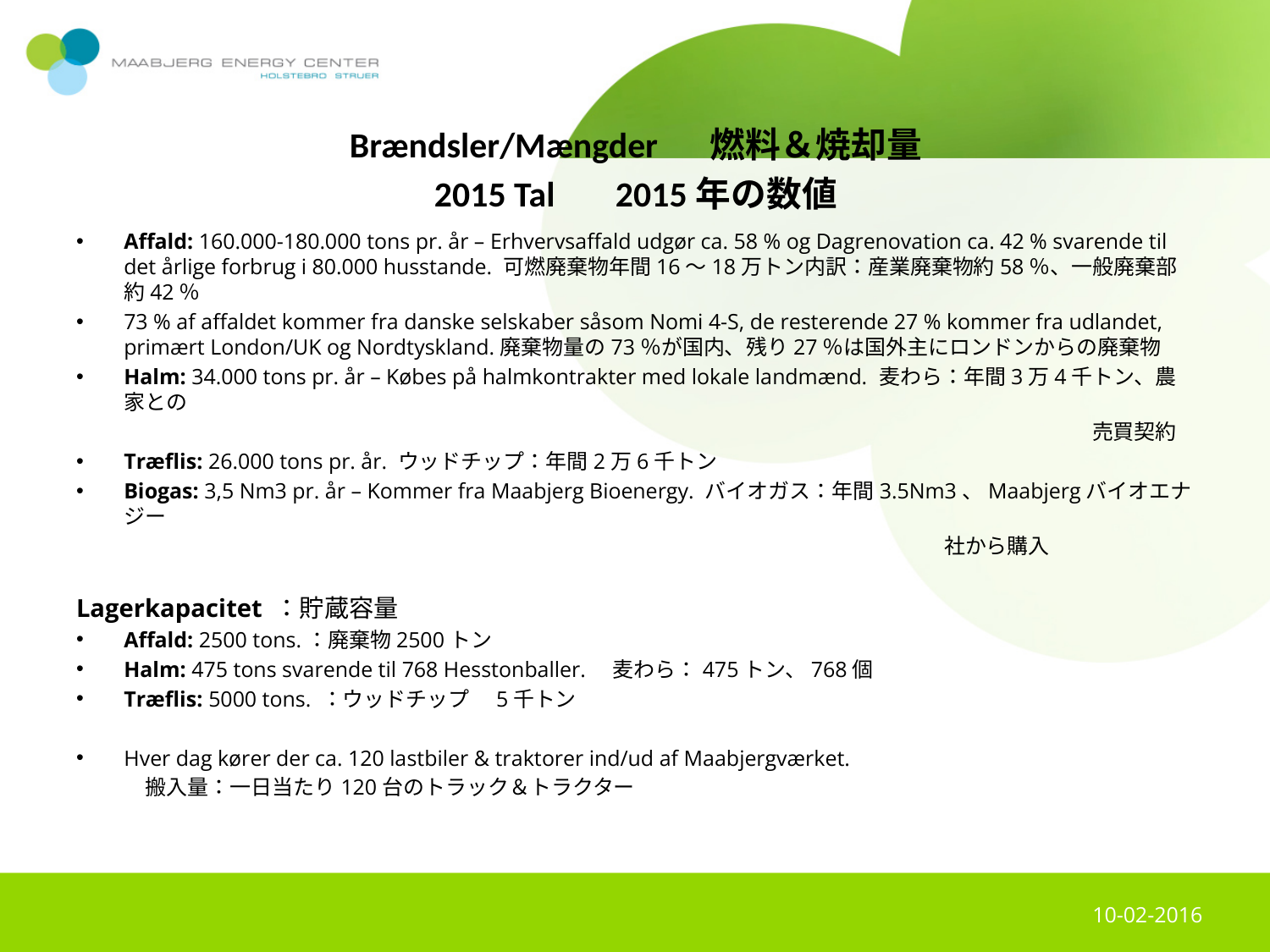

#
Brændsler/Mængder 　燃料＆焼却量
2015 Tal 　2015年の数値
Affald: 160.000-180.000 tons pr. år – Erhvervsaffald udgør ca. 58 % og Dagrenovation ca. 42 % svarende til det årlige forbrug i 80.000 husstande. 可燃廃棄物年間16～18万トン内訳：産業廃棄物約58％、一般廃棄部約42％
73 % af affaldet kommer fra danske selskaber såsom Nomi 4-S, de resterende 27 % kommer fra udlandet, primært London/UK og Nordtyskland.廃棄物量の73％が国内、残り27％は国外主にロンドンからの廃棄物
Halm: 34.000 tons pr. år – Købes på halmkontrakter med lokale landmænd. 麦わら：年間3万4千トン、農家との
　　　　　　　　　　　　　　　　　　　　　　　　　　　　　　　　　　　　　　　　　　　　　　　　売買契約
Træflis: 26.000 tons pr. år. ウッドチップ：年間2万6千トン
Biogas: 3,5 Nm3 pr. år – Kommer fra Maabjerg Bioenergy. バイオガス：年間3.5Nm3、Maabjergバイオエナジー
　　　　　　　　　　　　　　　　　　　　　　　　　　　　　　　　　　　　　　　　　社から購入

Lagerkapacitet ：貯蔵容量
Affald: 2500 tons.：廃棄物2500トン
Halm: 475 tons svarende til 768 Hesstonballer.　麦わら：475トン、768個
Træflis: 5000 tons. ：ウッドチップ　5千トン

Hver dag kører der ca. 120 lastbiler & traktorer ind/ud af Maabjergværket.
　　　 搬入量：一日当たり120台のトラック＆トラクター

10-02-2016